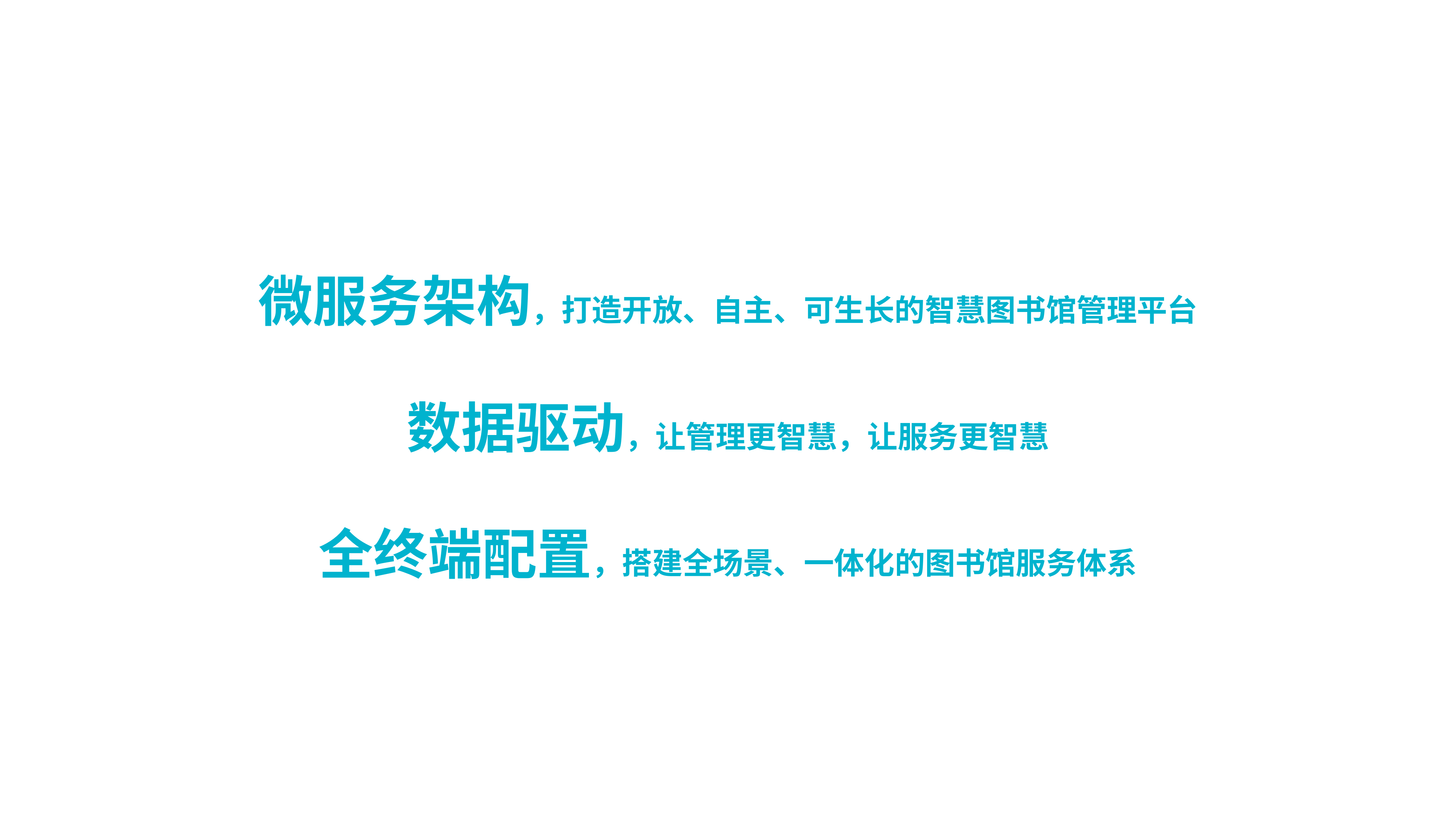

微服务架构，打造开放、自主、可生长的智慧图书馆管理平台
数据驱动，让管理更智慧，让服务更智慧
全终端配置，搭建全场景、一体化的图书馆服务体系